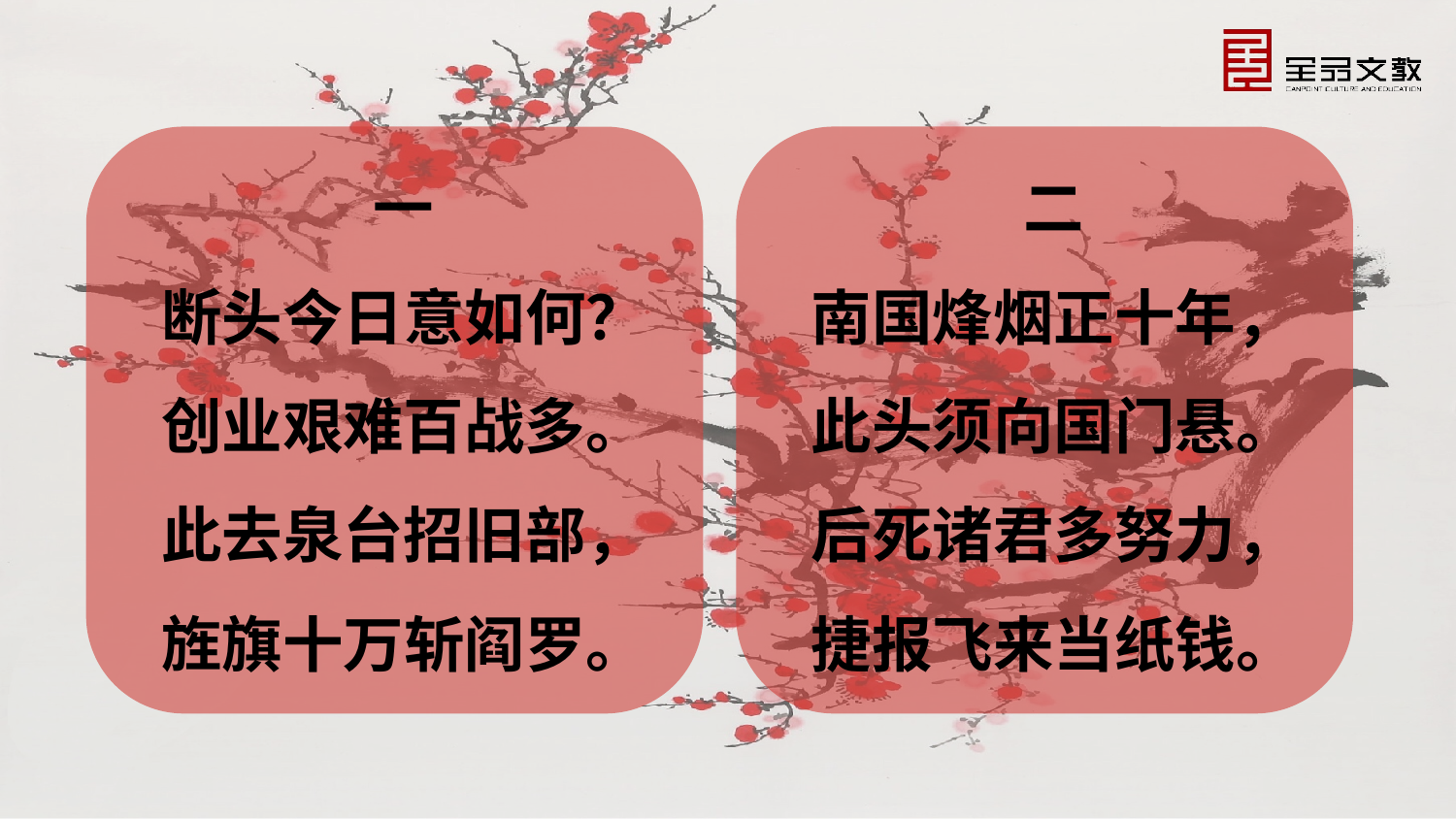

一
断头今日意如何？
创业艰难百战多。
此去泉台招旧部，
旌旗十万斩阎罗。

二
南国烽烟正十年，
此头须向国门悬。
后死诸君多努力，
捷报飞来当纸钱。